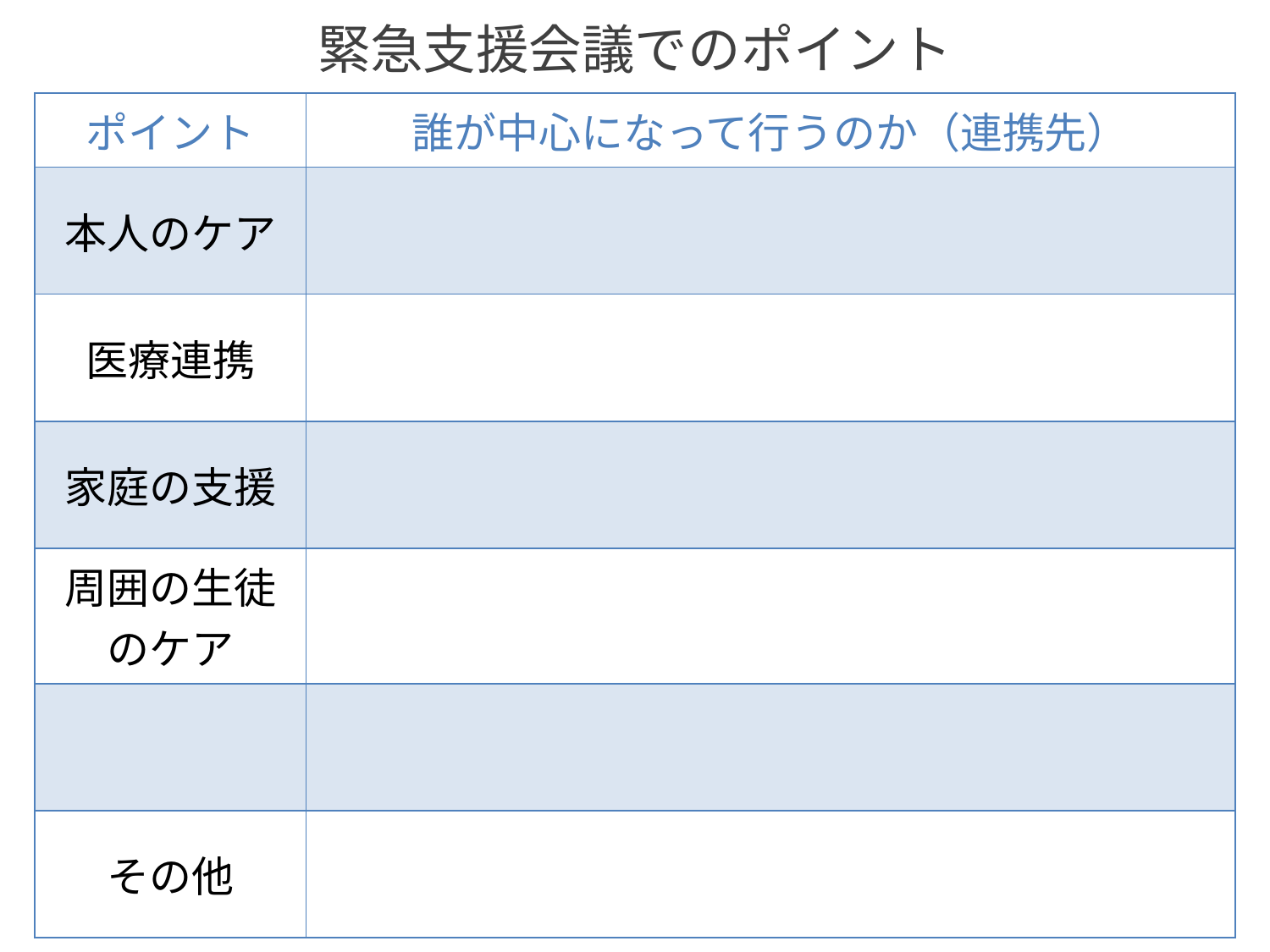

# 緊急支援会議でのポイント
| ポイント | 誰が中心になって行うのか（連携先） |
| --- | --- |
| 本人のケア |  |
| 医療連携 |  |
| 家庭の支援 |  |
| 周囲の生徒のケア |  |
|  |  |
| その他 |  |